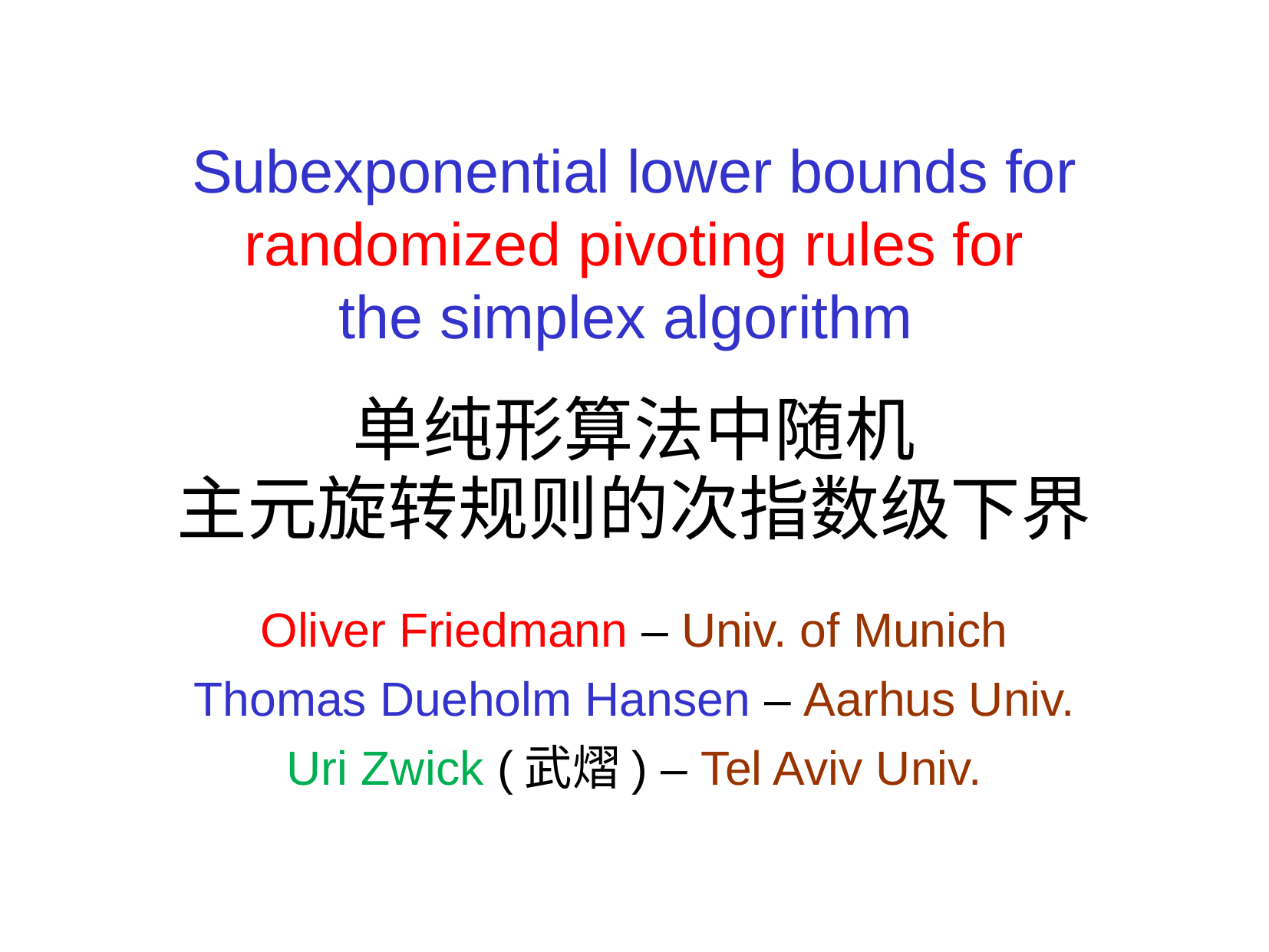

Subexponential lower bounds for
randomized pivoting rules for
the simplex algorithm
单纯形算法中随机
主元旋转规则的次指数级下界
# Oliver Friedmann – Univ. of Munich Thomas Dueholm Hansen – Aarhus Univ. Uri Zwick (武熠) – Tel Aviv Univ.
TexPoint fonts used in EMF.
Read the TexPoint manual before you delete this box.: AAAAAA